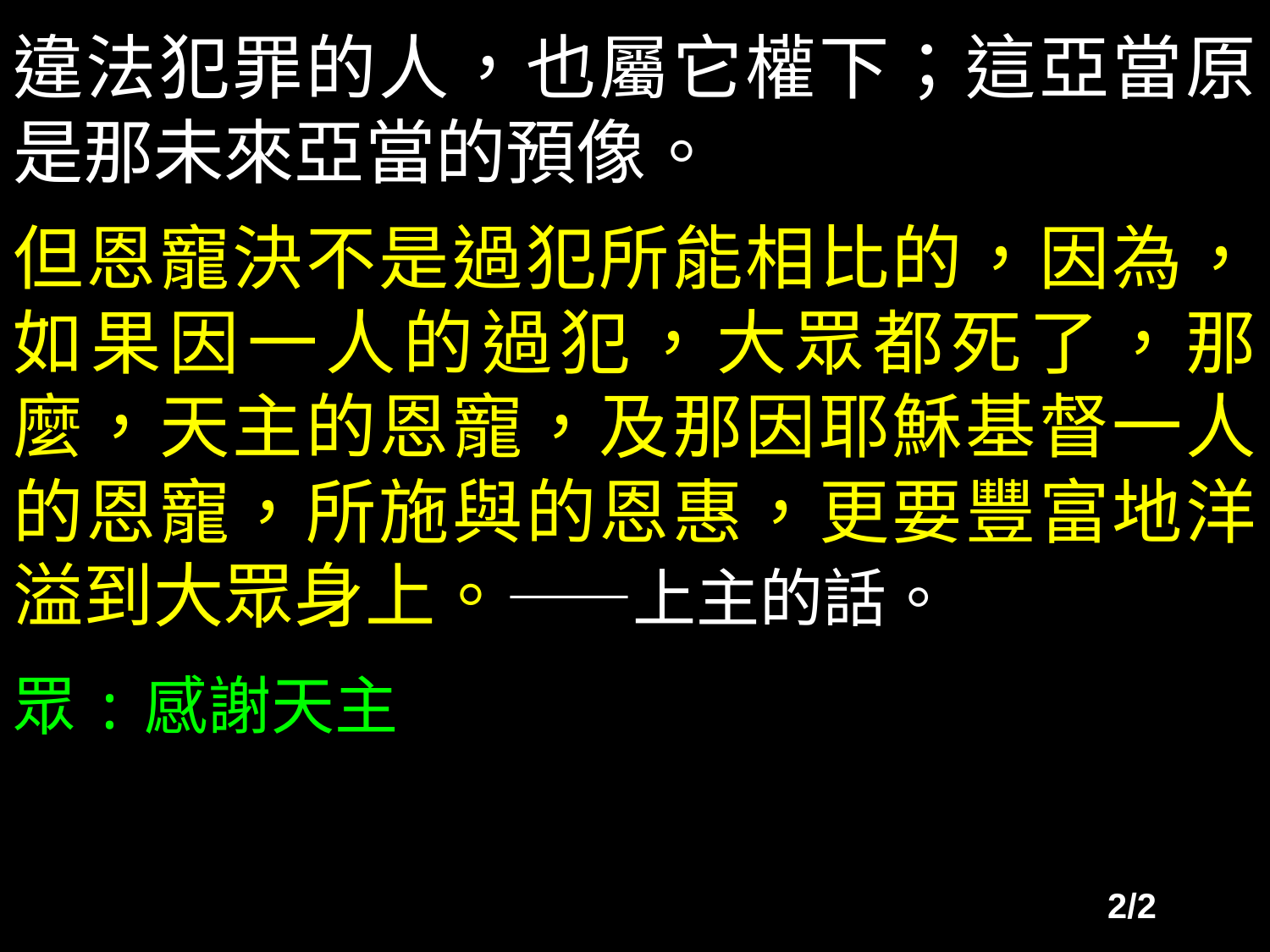

違法犯罪的人，也屬它權下；這亞當原是那未來亞當的預像。
但恩寵決不是過犯所能相比的，因為，如果因一人的過犯，大眾都死了，那麼，天主的恩寵，及那因耶穌基督一人的恩寵，所施與的恩惠，更要豐富地洋溢到大眾身上。——上主的話。
眾:感謝天主

2/2